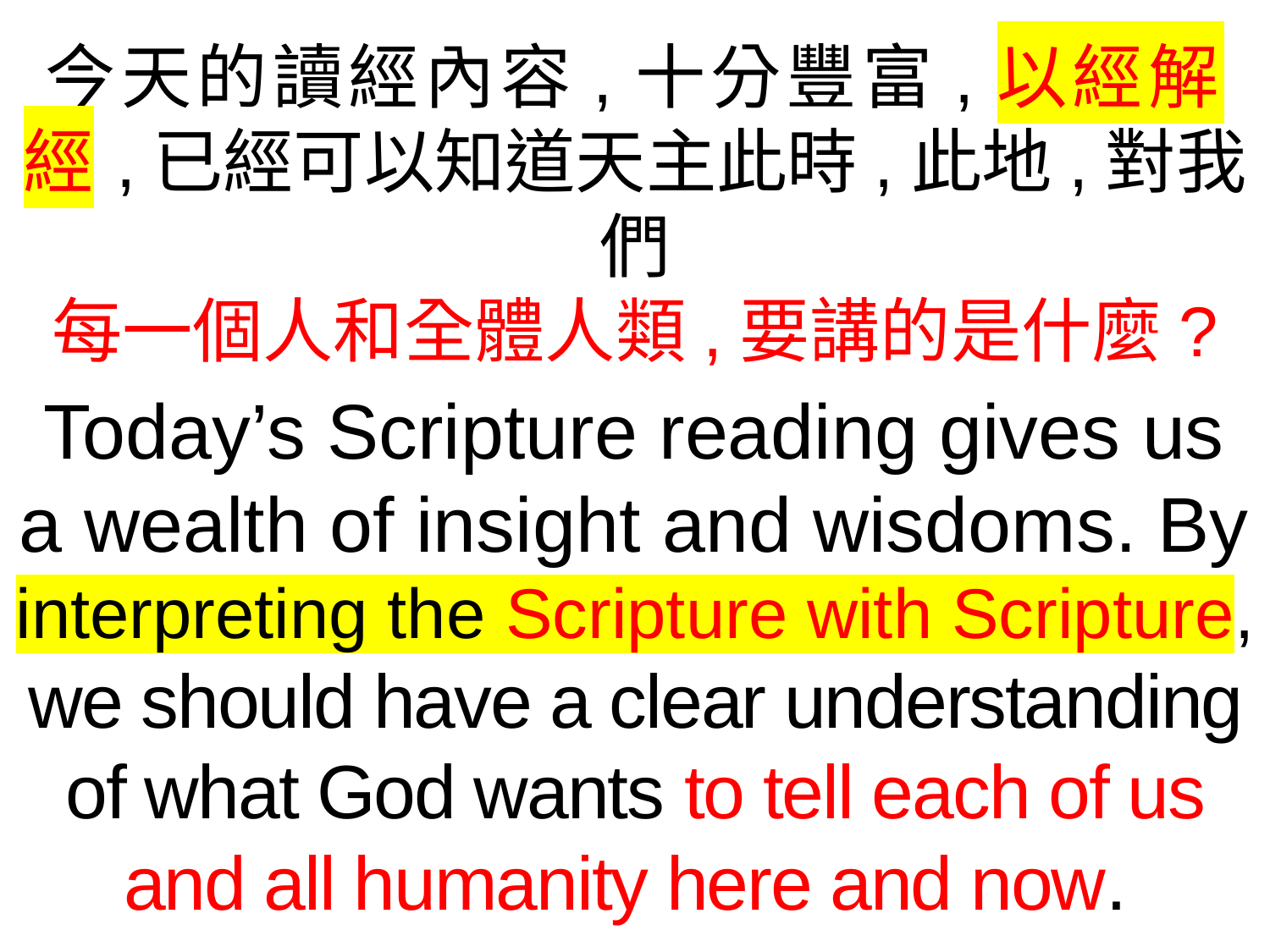

今天的讀經內容,十分豐富,以經解經,已經可以知道天主此時,此地,對我們
每一個人和全體人類,要講的是什麼?
Today’s Scripture reading gives us a wealth of insight and wisdoms. By interpreting the Scripture with Scripture, we should have a clear understanding of what God wants to tell each of us and all humanity here and now.